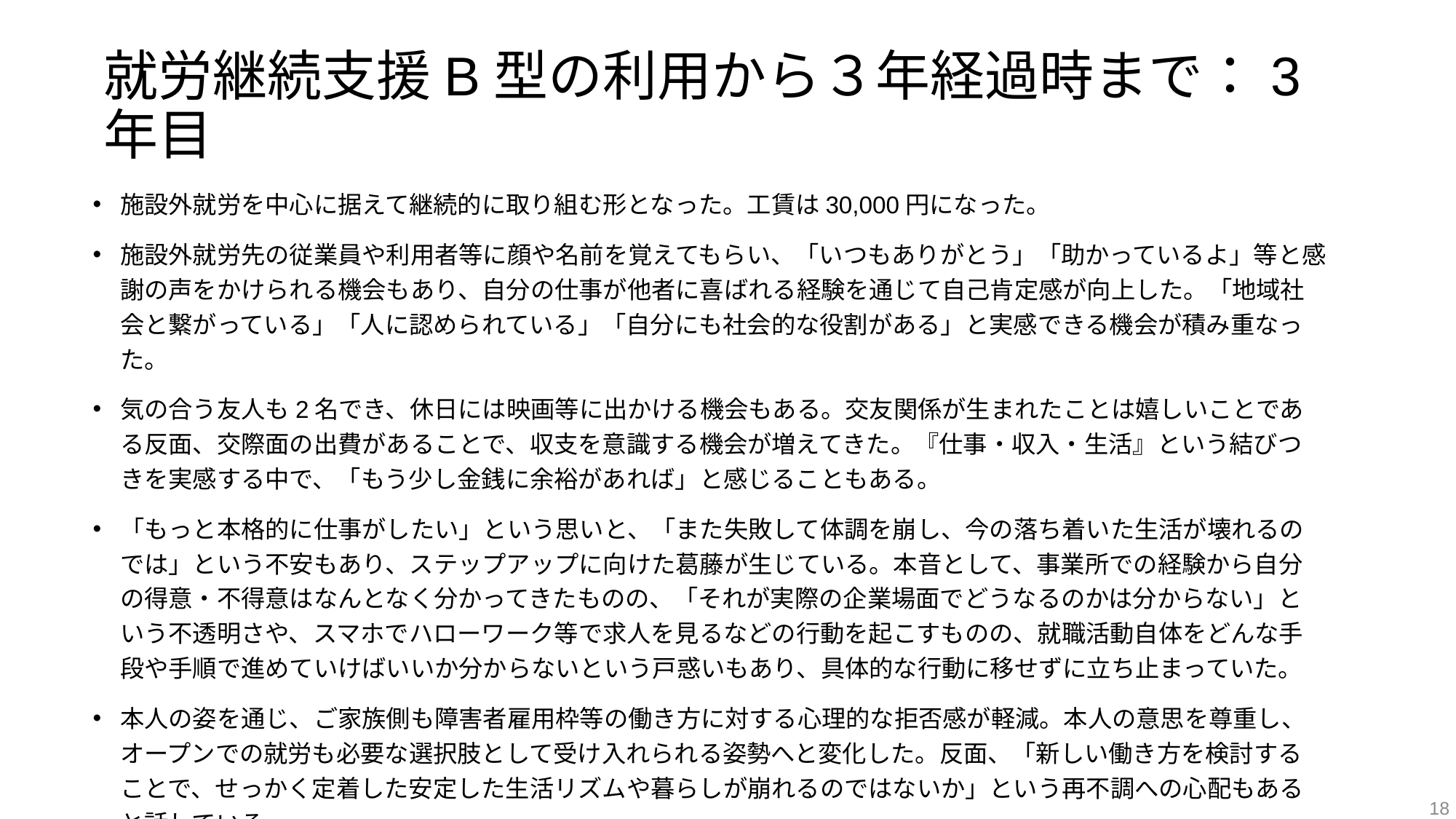

# 就労継続支援B型の利用から３年経過時まで：3年目
施設外就労を中心に据えて継続的に取り組む形となった。工賃は30,000円になった。
施設外就労先の従業員や利用者等に顔や名前を覚えてもらい、「いつもありがとう」「助かっているよ」等と感謝の声をかけられる機会もあり、自分の仕事が他者に喜ばれる経験を通じて自己肯定感が向上した。「地域社会と繋がっている」「人に認められている」「自分にも社会的な役割がある」と実感できる機会が積み重なった。
気の合う友人も2名でき、休日には映画等に出かける機会もある。交友関係が生まれたことは嬉しいことである反面、交際面の出費があることで、収支を意識する機会が増えてきた。『仕事・収入・生活』という結びつきを実感する中で、「もう少し金銭に余裕があれば」と感じることもある。
「もっと本格的に仕事がしたい」という思いと、「また失敗して体調を崩し、今の落ち着いた生活が壊れるのでは」という不安もあり、ステップアップに向けた葛藤が生じている。本音として、事業所での経験から自分の得意・不得意はなんとなく分かってきたものの、「それが実際の企業場面でどうなるのかは分からない」という不透明さや、スマホでハローワーク等で求人を見るなどの行動を起こすものの、就職活動自体をどんな手段や手順で進めていけばいいか分からないという戸惑いもあり、具体的な行動に移せずに立ち止まっていた。
本人の姿を通じ、ご家族側も障害者雇用枠等の働き方に対する心理的な拒否感が軽減。本人の意思を尊重し、オープンでの就労も必要な選択肢として受け入れられる姿勢へと変化した。反面、「新しい働き方を検討することで、せっかく定着した安定した生活リズムや暮らしが崩れるのではないか」という再不調への心配もあると話している。
18